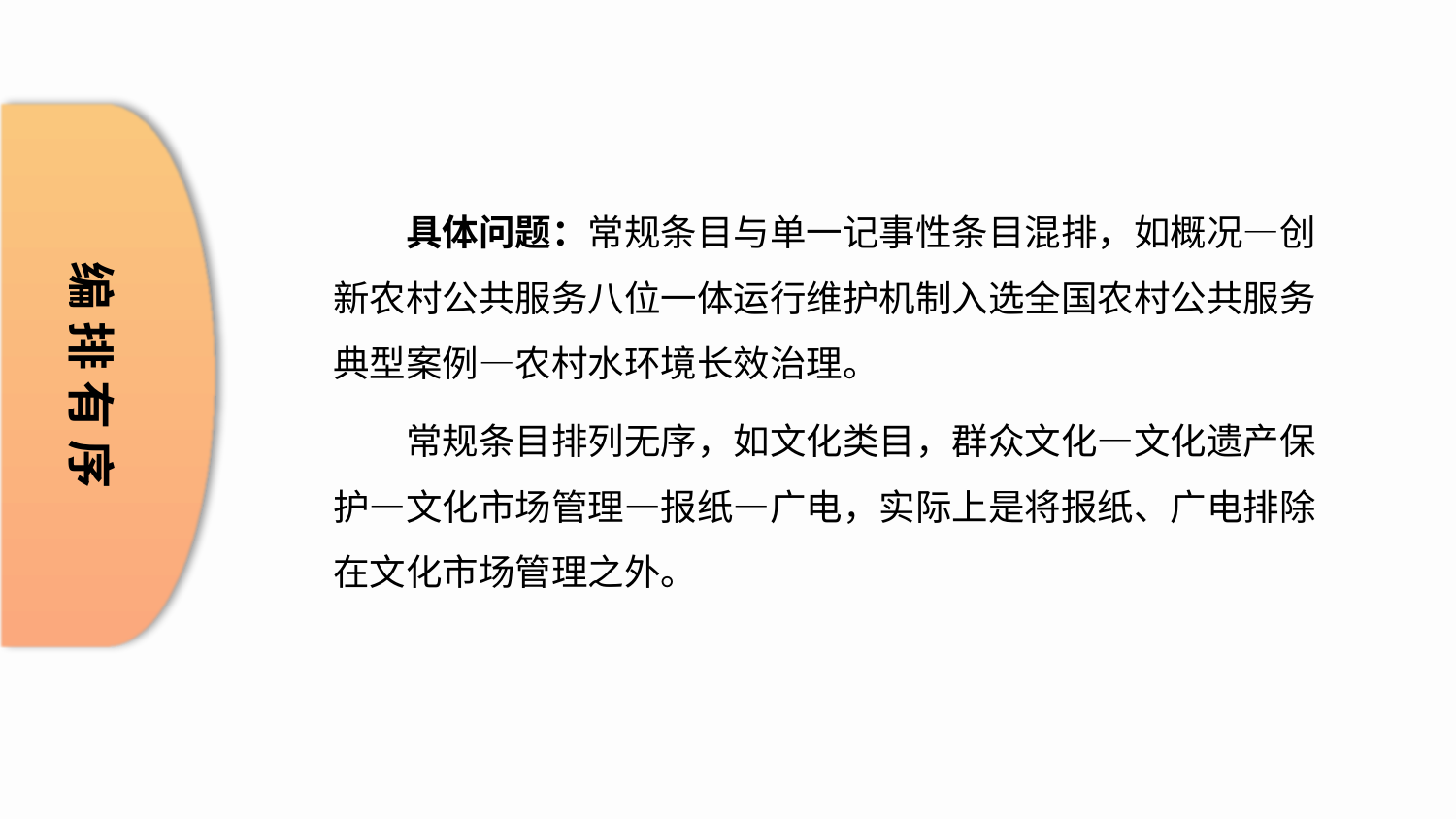

编 排 有 序
具体问题：常规条目与单一记事性条目混排，如概况—创新农村公共服务八位一体运行维护机制入选全国农村公共服务典型案例—农村水环境长效治理。
常规条目排列无序，如文化类目，群众文化—文化遗产保护—文化市场管理—报纸—广电，实际上是将报纸、广电排除在文化市场管理之外。